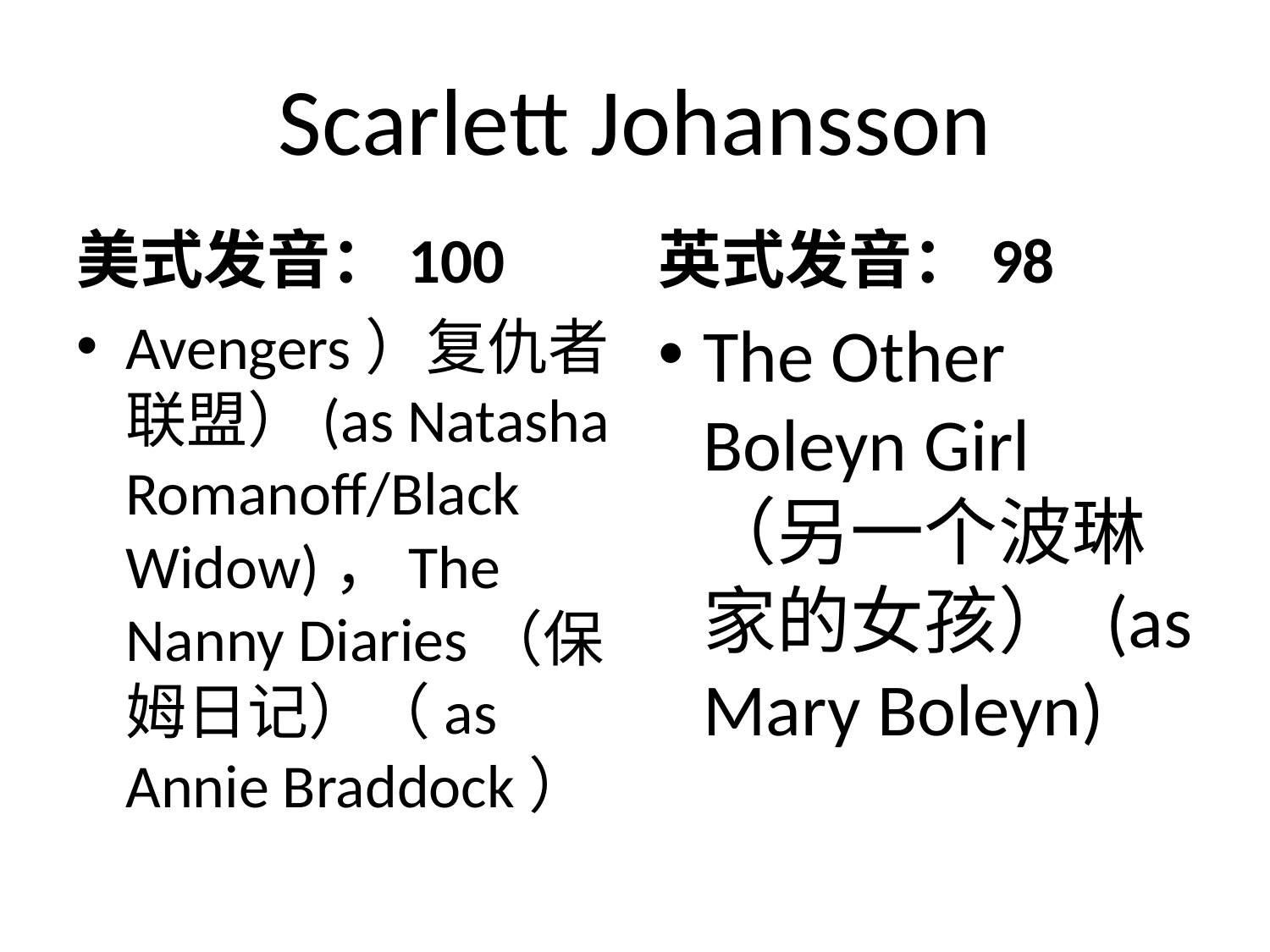

# Scarlett Johansson
美式发音：100
英式发音：98
Avengers）复仇者联盟）(as Natasha Romanoff/Black Widow)，The Nanny Diaries（保姆日记）（as Annie Braddock）
The Other Boleyn Girl （另一个波琳家的女孩） (as Mary Boleyn)